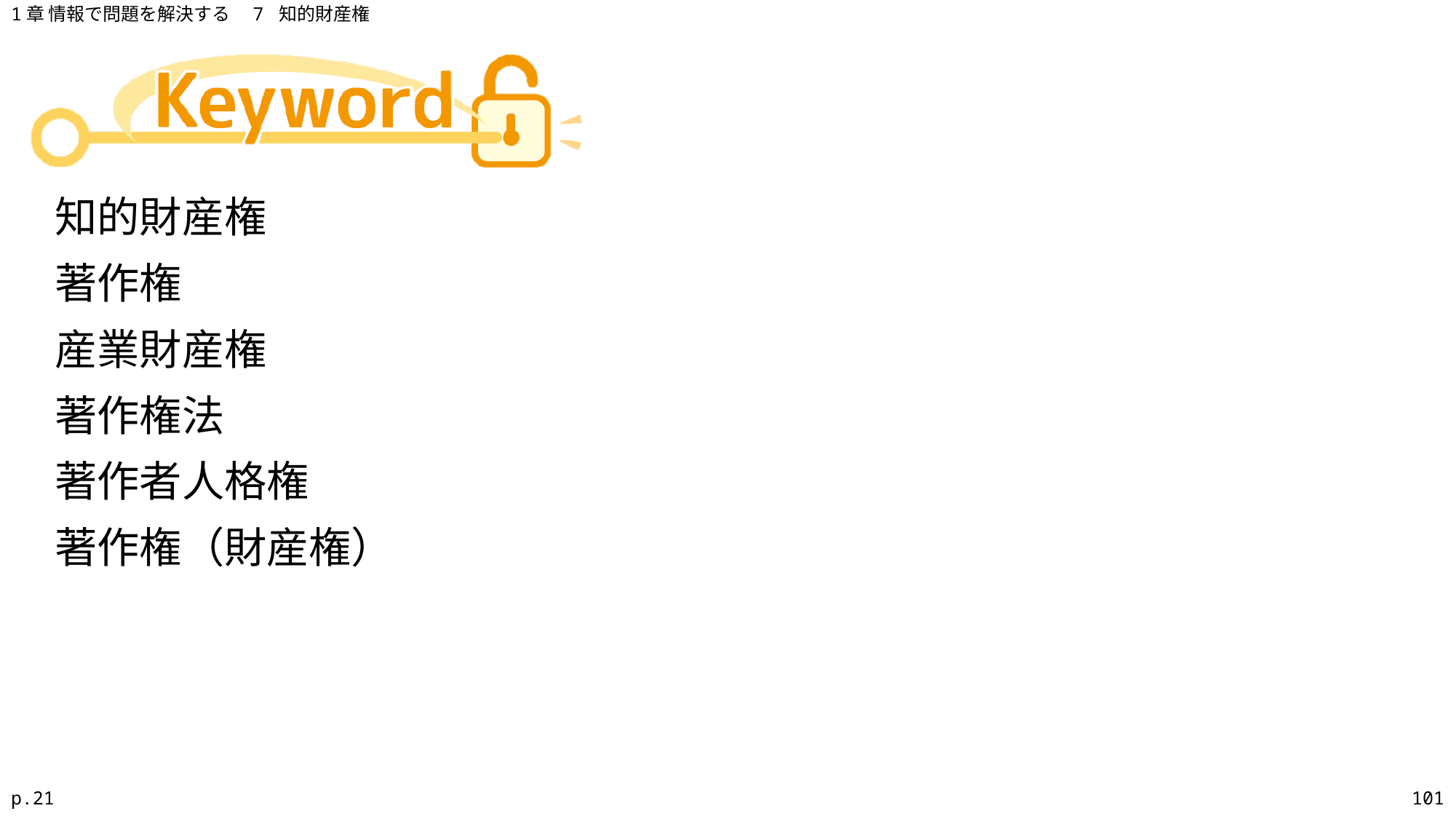

1章 情報で問題を解決する　7 知的財産権
知的財産権
著作権
産業財産権
著作権法
著作者人格権
著作権（財産権）
p.21
101